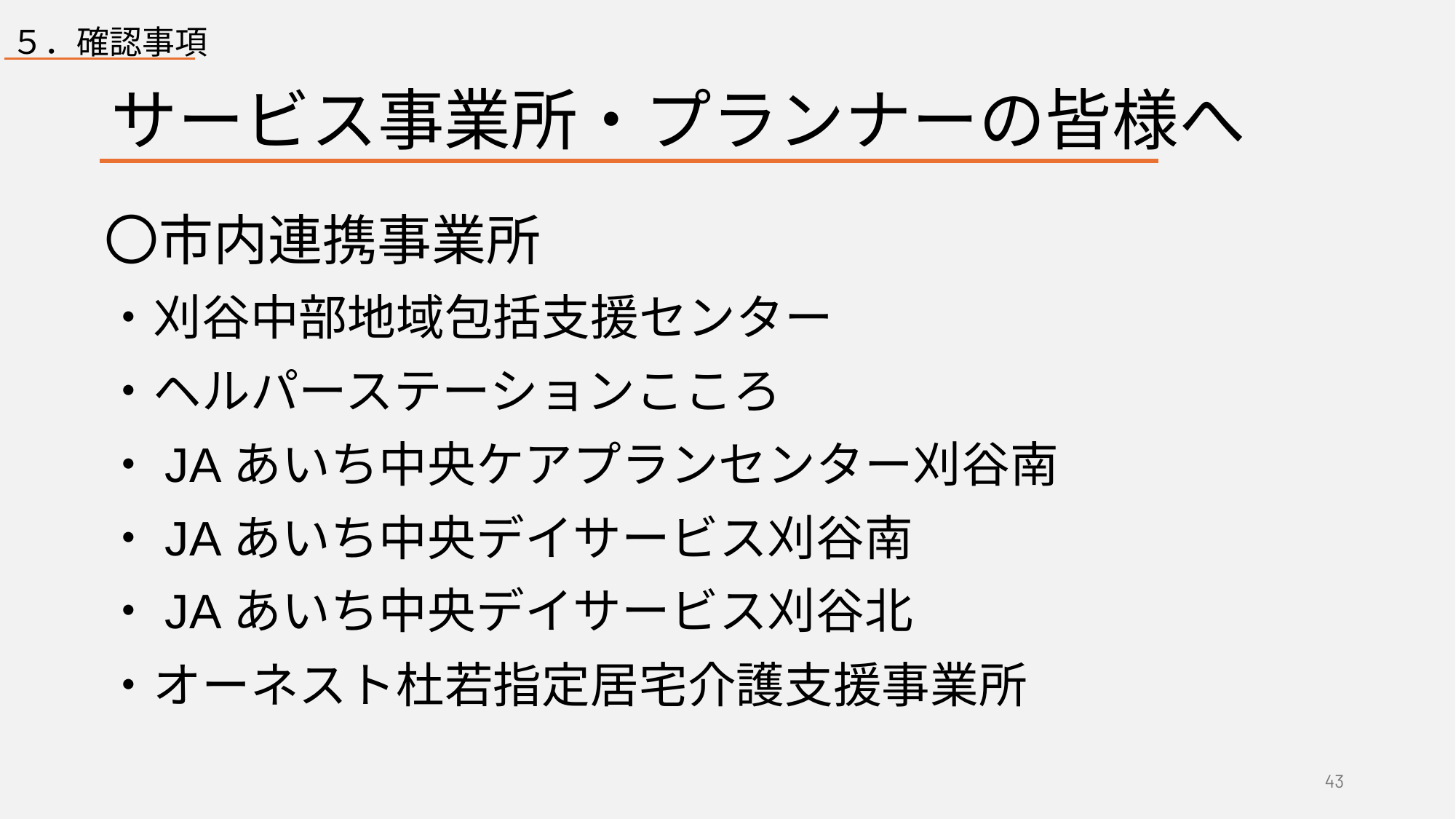

５．確認事項
# サービス事業所・プランナーの皆様へ
〇市内連携事業所
・刈谷中部地域包括支援センター
・ヘルパーステーションこころ
・JAあいち中央ケアプランセンター刈谷南
・JAあいち中央デイサービス刈谷南
・JAあいち中央デイサービス刈谷北
・オーネスト杜若指定居宅介護支援事業所

43